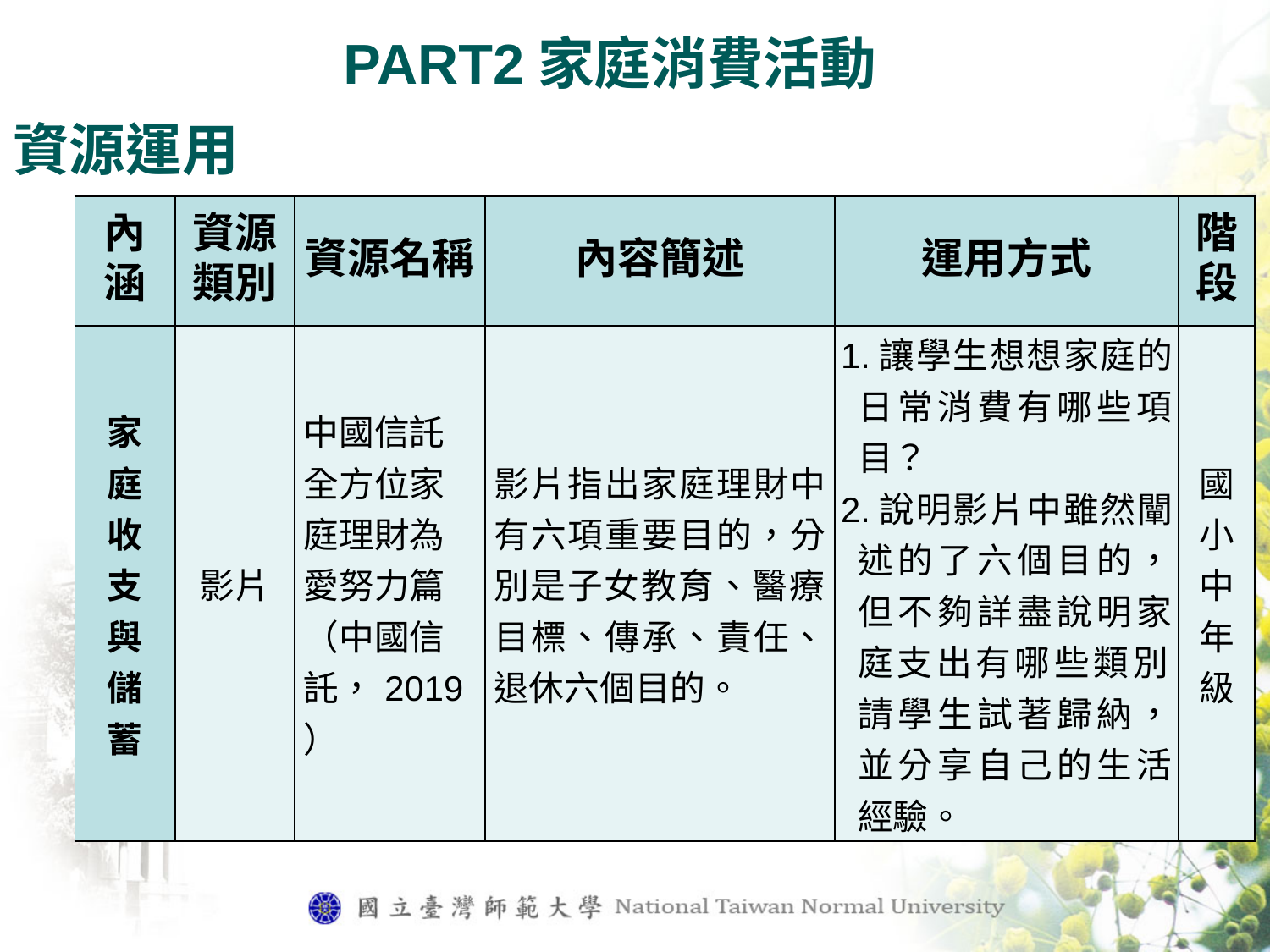

PART2家庭消費活動
資源運用
| 內涵 | 資源類別 | 資源名稱 | 內容簡述 | 運用方式 | 階段 |
| --- | --- | --- | --- | --- | --- |
| 家 庭 收 支 與 儲 蓄 | 影片 | 中國信託全方位家庭理財為愛努力篇（中國信託，2019） | 影片指出家庭理財中有六項重要目的，分別是子女教育、醫療、目標、傳承、責任、退休六個目的。 | 1.讓學生想想家庭的日常消費有哪些項目？ 2.說明影片中雖然闡述的了六個目的，但不夠詳盡說明家庭支出有哪些類別，請學生試著歸納，並分享自己的生活經驗。 | 國小中年級 |